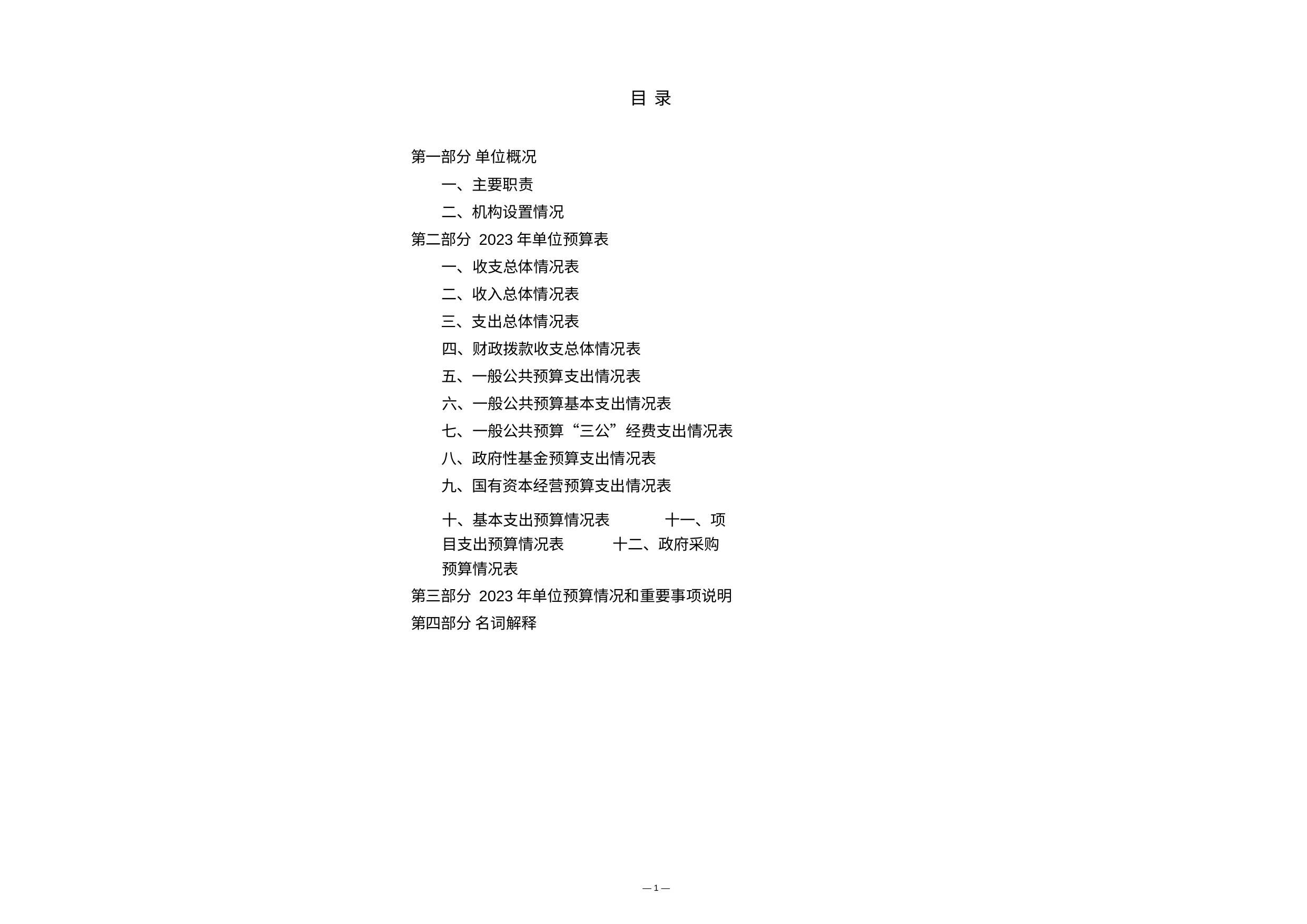

目  录

第一部分 单位概况
一、主要职责
二、机构设置情况
第二部分 2023年单位预算表
一、收支总体情况表
二、收入总体情况表
三、支出总体情况表
四、财政拨款收支总体情况表
五、一般公共预算支出情况表
六、一般公共预算基本支出情况表
七、一般公共预算“三公”经费支出情况表
八、政府性基金预算支出情况表
九、国有资本经营预算支出情况表
十、基本支出预算情况表                十一、项目支出预算情况表              十二、政府采购预算情况表
第三部分 2023年单位预算情况和重要事项说明 第四部分 名词解释

— 1 —